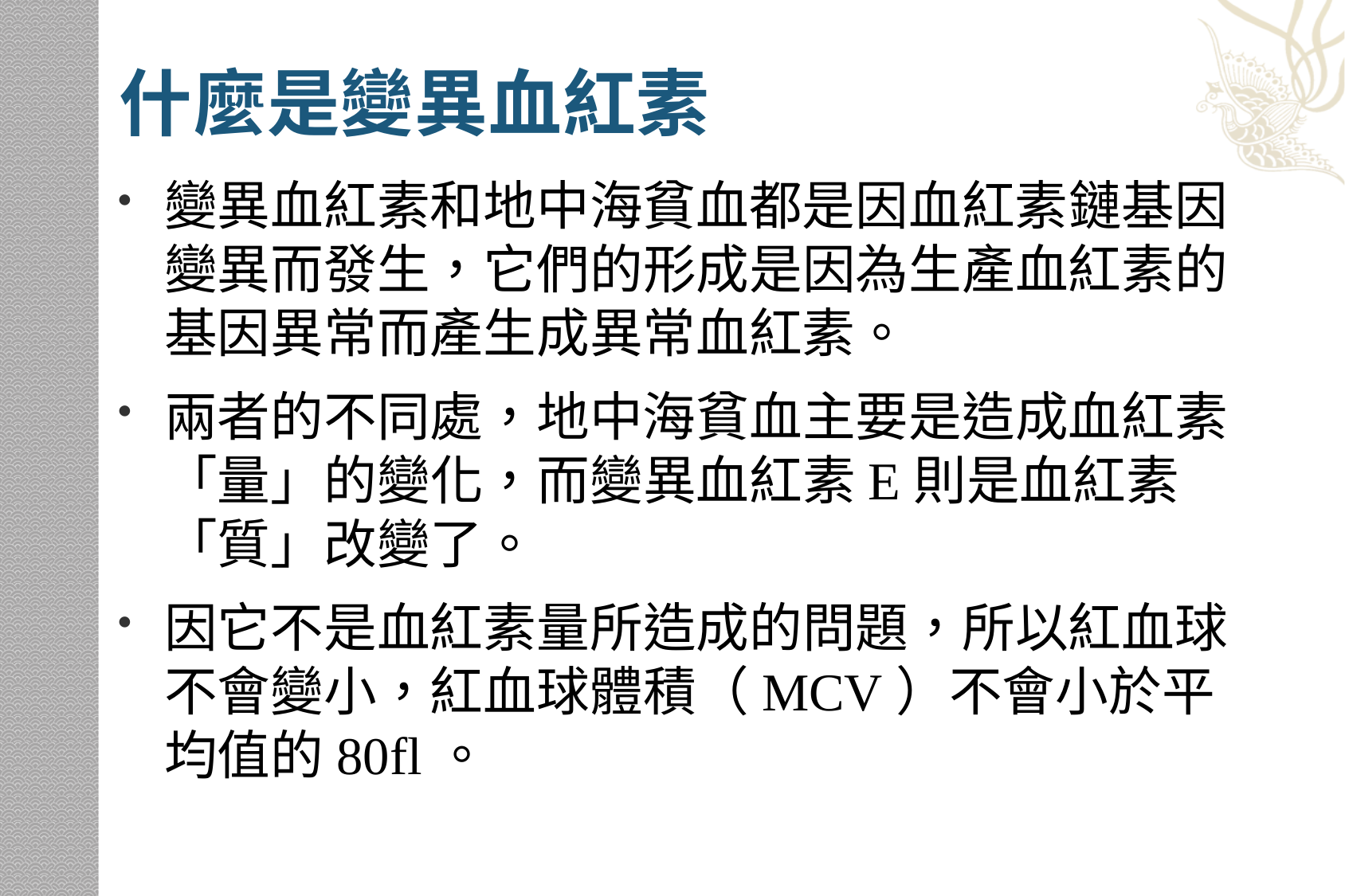

# 什麼是變異血紅素
變異血紅素和地中海貧血都是因血紅素鏈基因變異而發生，它們的形成是因為生產血紅素的基因異常而產生成異常血紅素。
兩者的不同處，地中海貧血主要是造成血紅素「量」的變化，而變異血紅素E則是血紅素「質」改變了。
因它不是血紅素量所造成的問題，所以紅血球不會變小，紅血球體積（MCV）不會小於平均值的80fl。